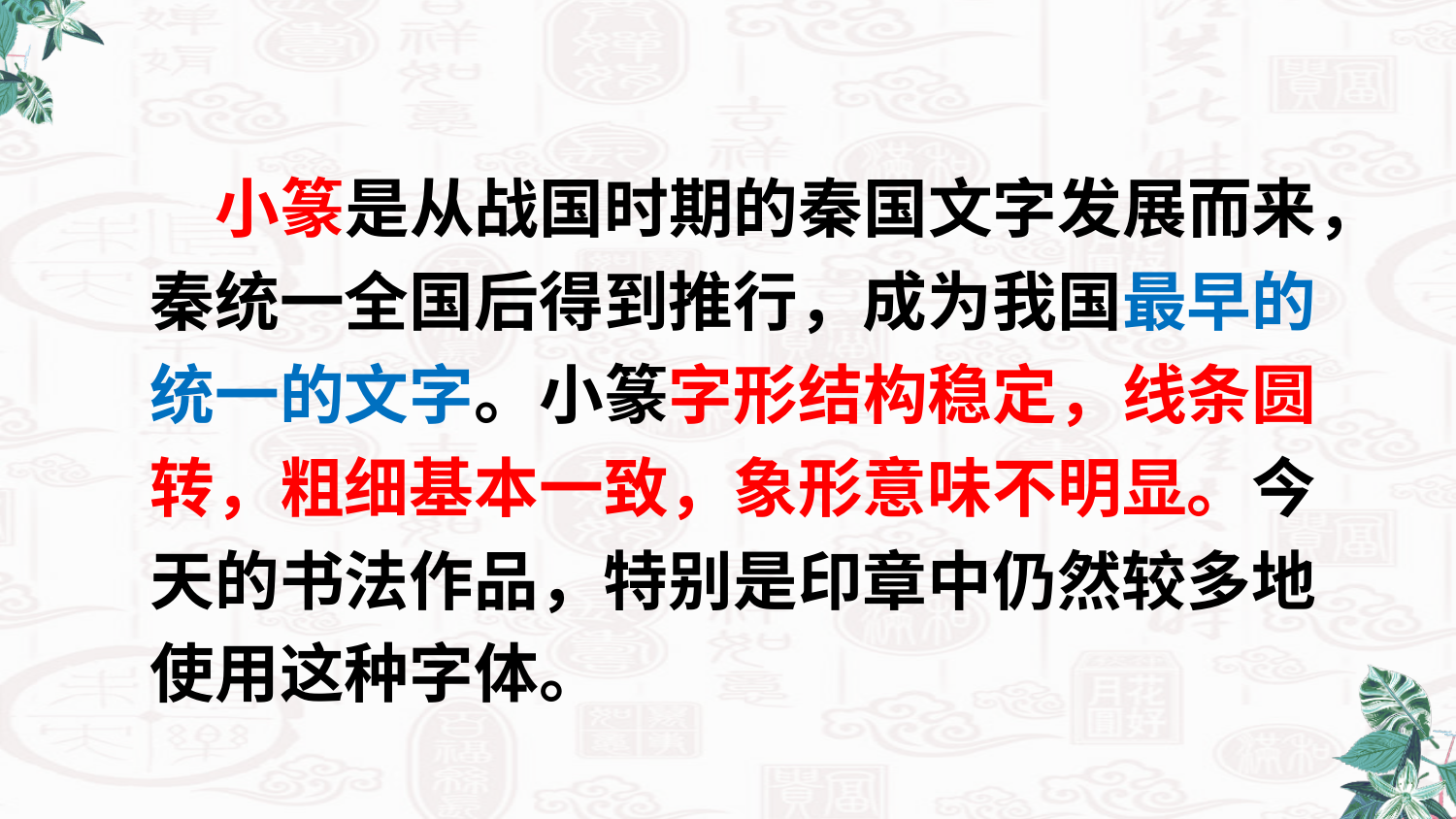

小篆是从战国时期的秦国文字发展而来，秦统一全国后得到推行，成为我国最早的统一的文字。小篆字形结构稳定，线条圆转，粗细基本一致，象形意味不明显。今天的书法作品，特别是印章中仍然较多地使用这种字体。